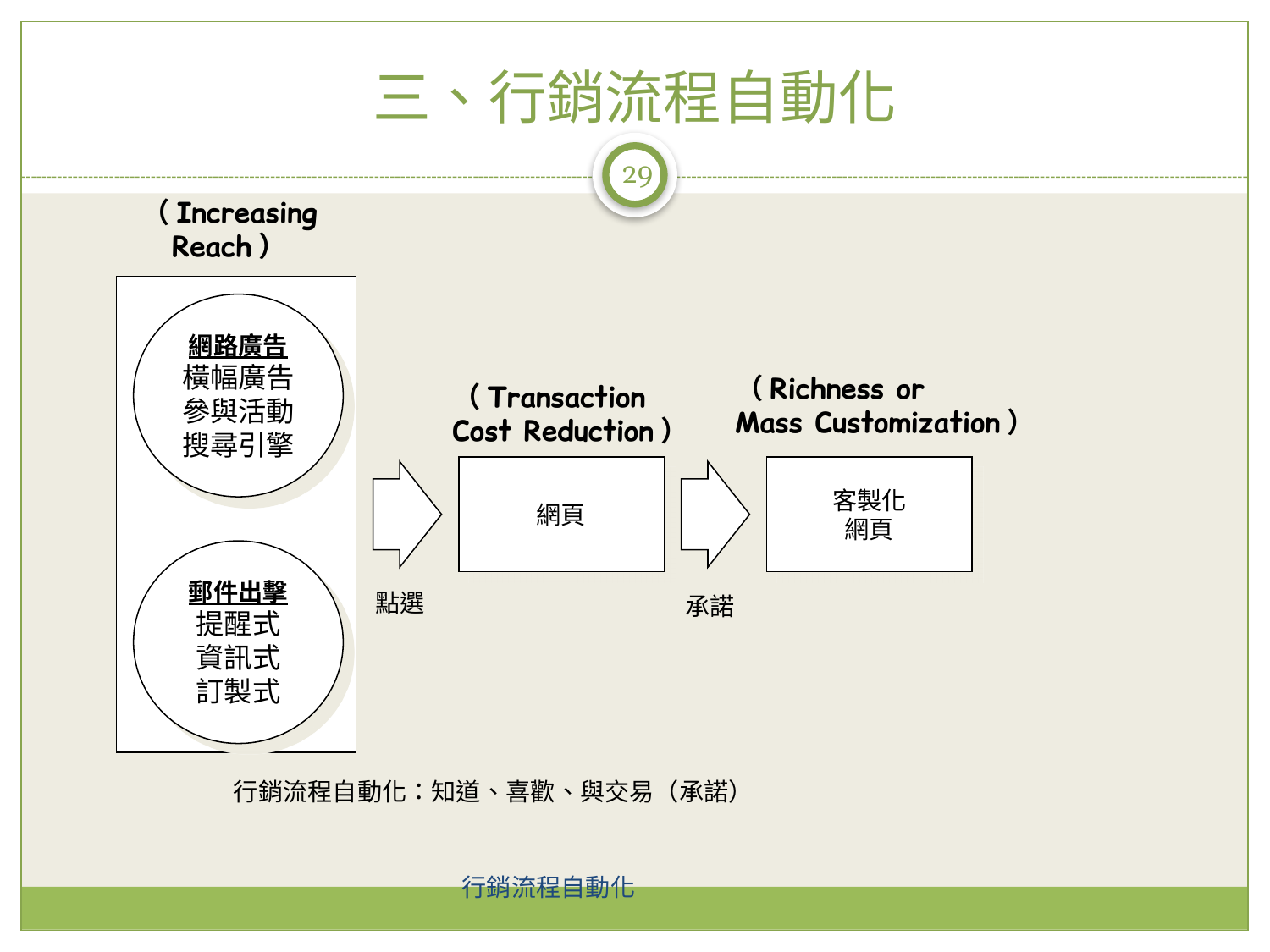

# 三、行銷流程自動化
29
（Increasing
Reach）

網路廣告
橫幅廣告
參與活動
搜尋引擎
（Richness or
Mass Customization）
（Transaction
Cost Reduction）
網頁
客製化
網頁

郵件出擊
提醒式
資訊式
訂製式
點選
承諾
行銷流程自動化：知道、喜歡、與交易（承諾）
行銷流程自動化